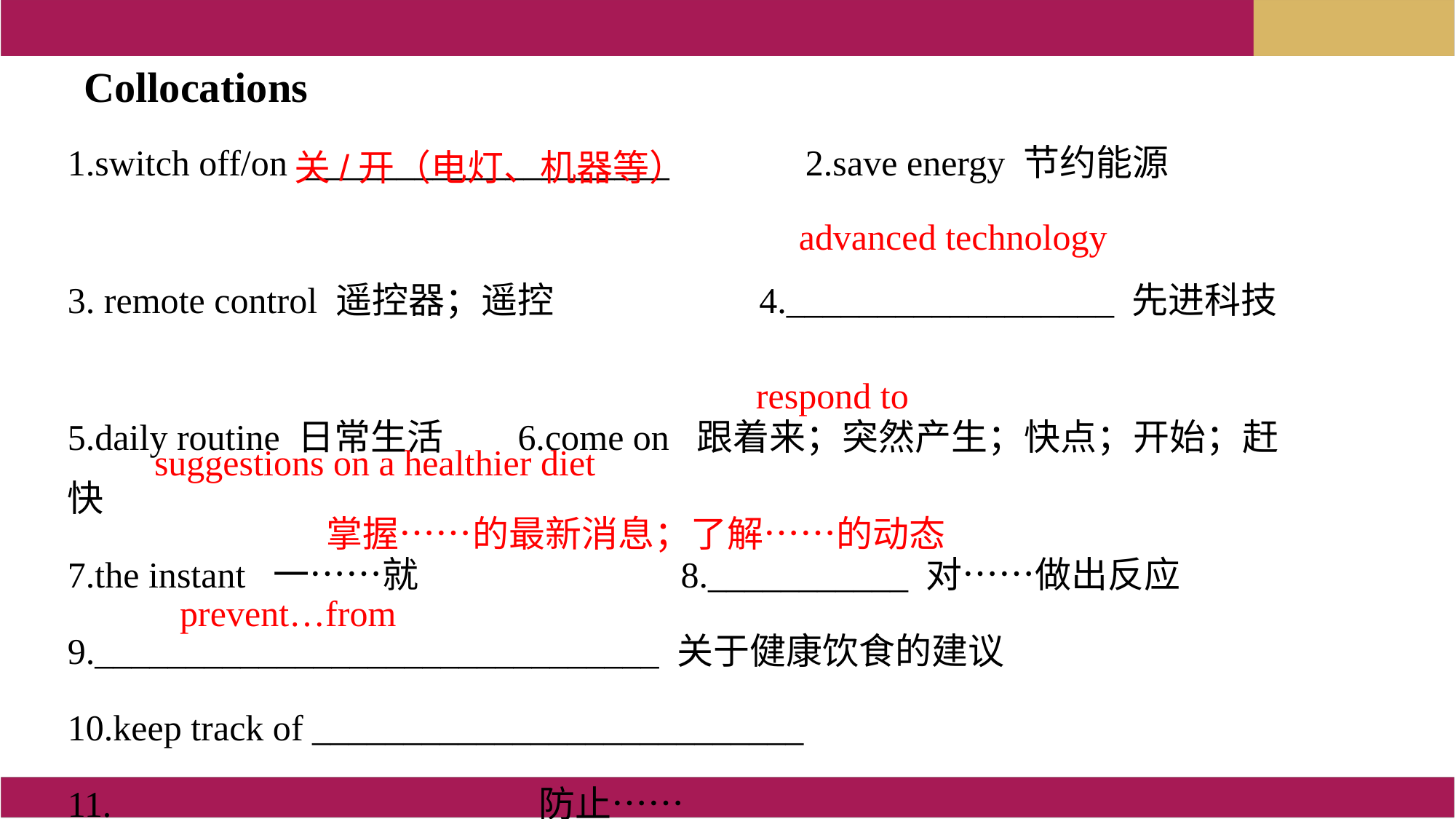

Collocations
1.switch off/on  ____________________               2.save energy 节约能源
3. remote control 遥控器；遥控                        4.__________________ 先进科技
5.daily routine 日常生活        6.come on  跟着来；突然产生；快点；开始；赶快
7.the instant  一……就                               8.___________ 对……做出反应
9._______________________________ 关于健康饮食的建议
10.keep track of ___________________________
11. ______________________ 防止……
关/开（电灯、机器等）
advanced technology
respond to
suggestions on a healthier diet
掌握……的最新消息；了解……的动态
prevent…from